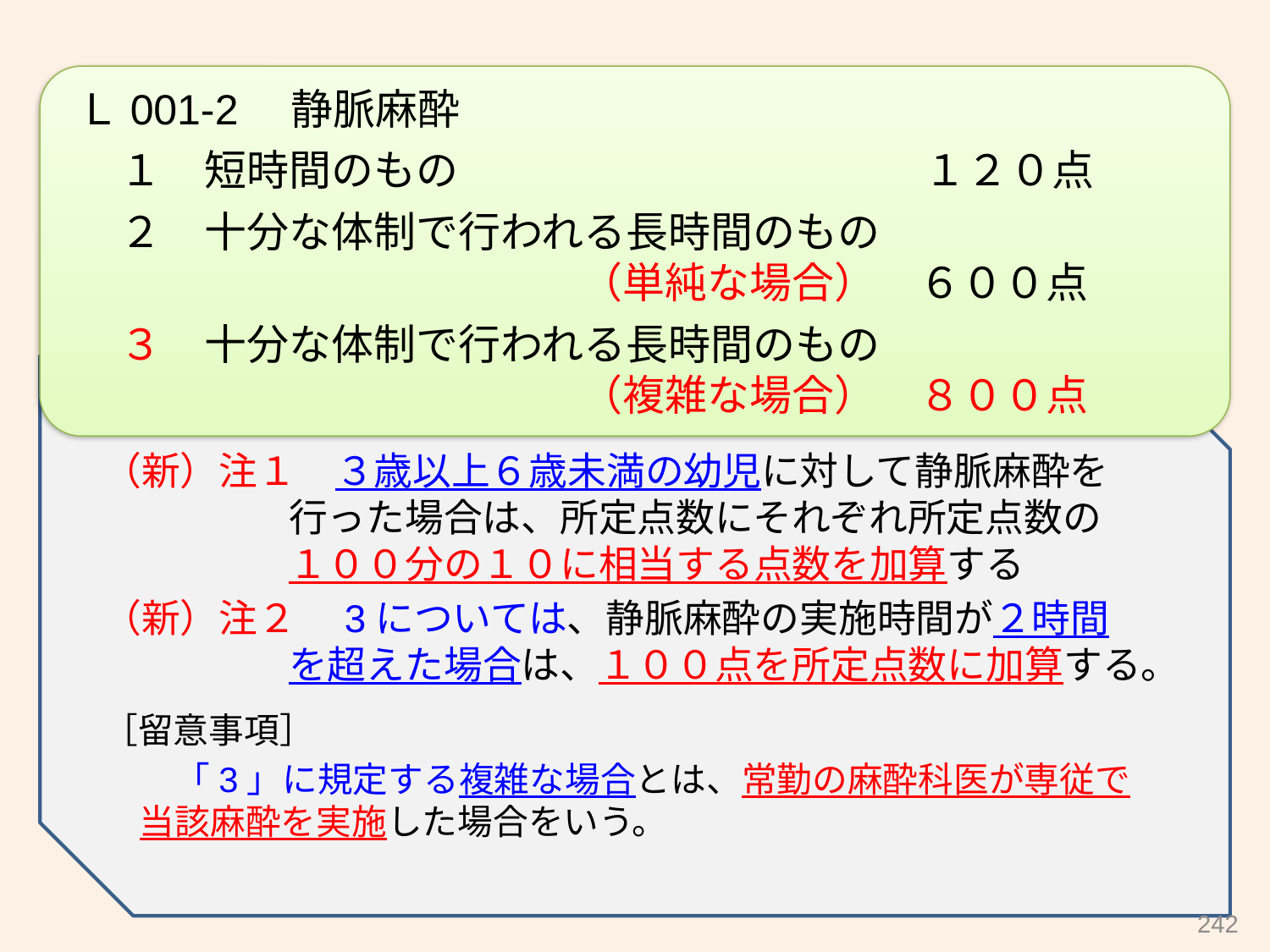

Ｌ001-2　静脈麻酔
　１　短時間のもの　　　　　　　　　　　１２０点
　２　十分な体制で行われる長時間のもの
　　　　　　　　　　　（単純な場合）　６００点
　３　十分な体制で行われる長時間のもの
　　　　　　　　　　　（複雑な場合）　８００点

（新）注１　３歳以上６歳未満の幼児に対して静脈麻酔を
行った場合は、所定点数にそれぞれ所定点数の
１００分の１０に相当する点数を加算する
（新）注２　3については、静脈麻酔の実施時間が２時間
を超えた場合は、１００点を所定点数に加算する。
［留意事項］
　「3」に規定する複雑な場合とは、常勤の麻酔科医が専従で
当該麻酔を実施した場合をいう。

242